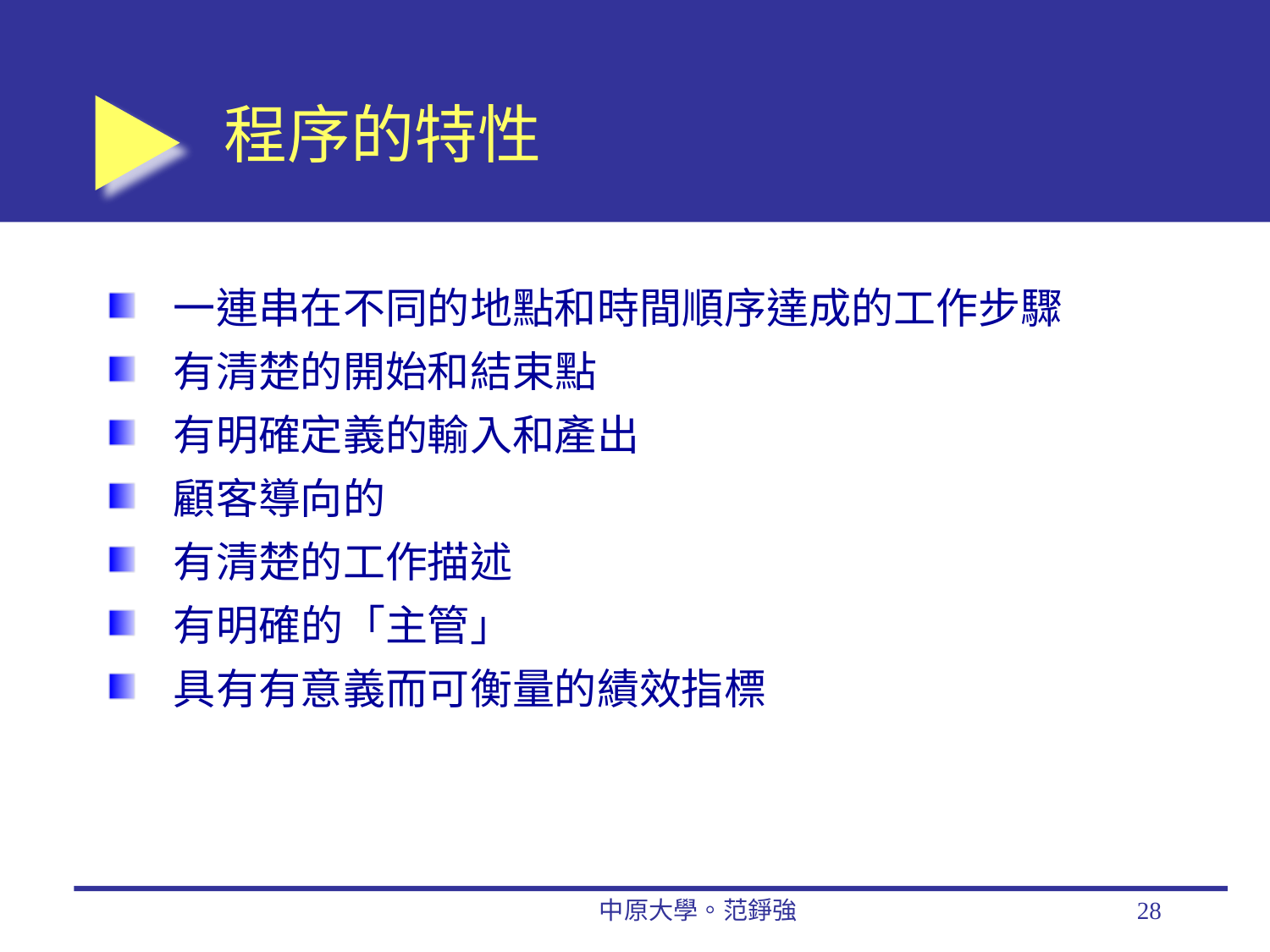

# 程序的特性
一連串在不同的地點和時間順序達成的工作步驟
有清楚的開始和結束點
有明確定義的輸入和產出
顧客導向的
有清楚的工作描述
有明確的「主管」
具有有意義而可衡量的績效指標
中原大學。范錚強
28